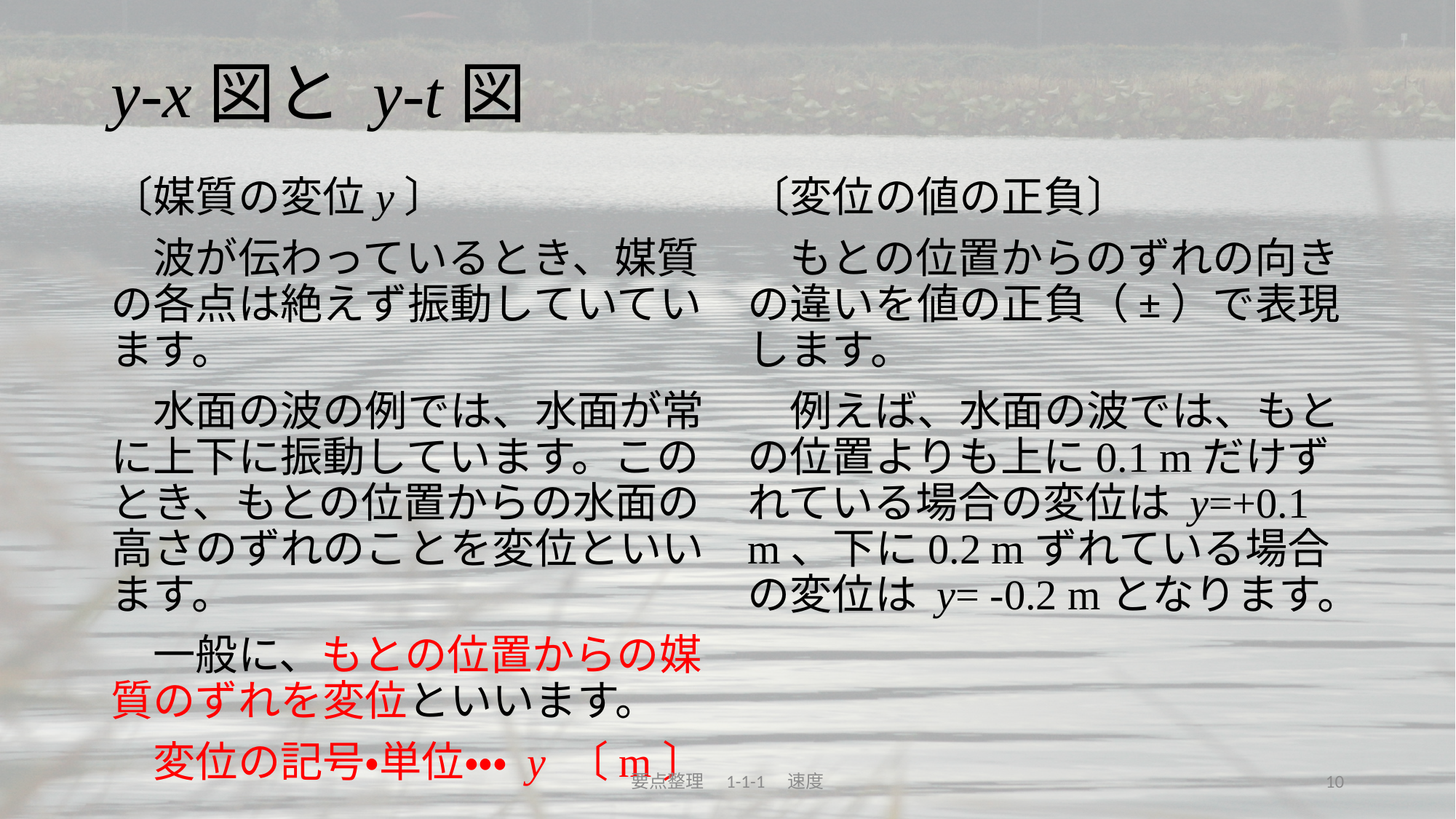

# y-x図と y-t図
〔媒質の変位y〕
　波が伝わっているとき、媒質の各点は絶えず振動していています。
　水面の波の例では、水面が常に上下に振動しています。このとき、もとの位置からの水面の高さのずれのことを変位といいます。
　一般に、もとの位置からの媒質のずれを変位といいます。
　変位の記号・単位・・・ y 〔m〕
〔変位の値の正負〕
　もとの位置からのずれの向きの違いを値の正負（±）で表現します。
　例えば、水面の波では、もとの位置よりも上に0.1 mだけずれている場合の変位は y=+0.1 m、下に0.2 mずれている場合の変位は y= -0.2 mとなります。
要点整理　1-1-1　速度
10